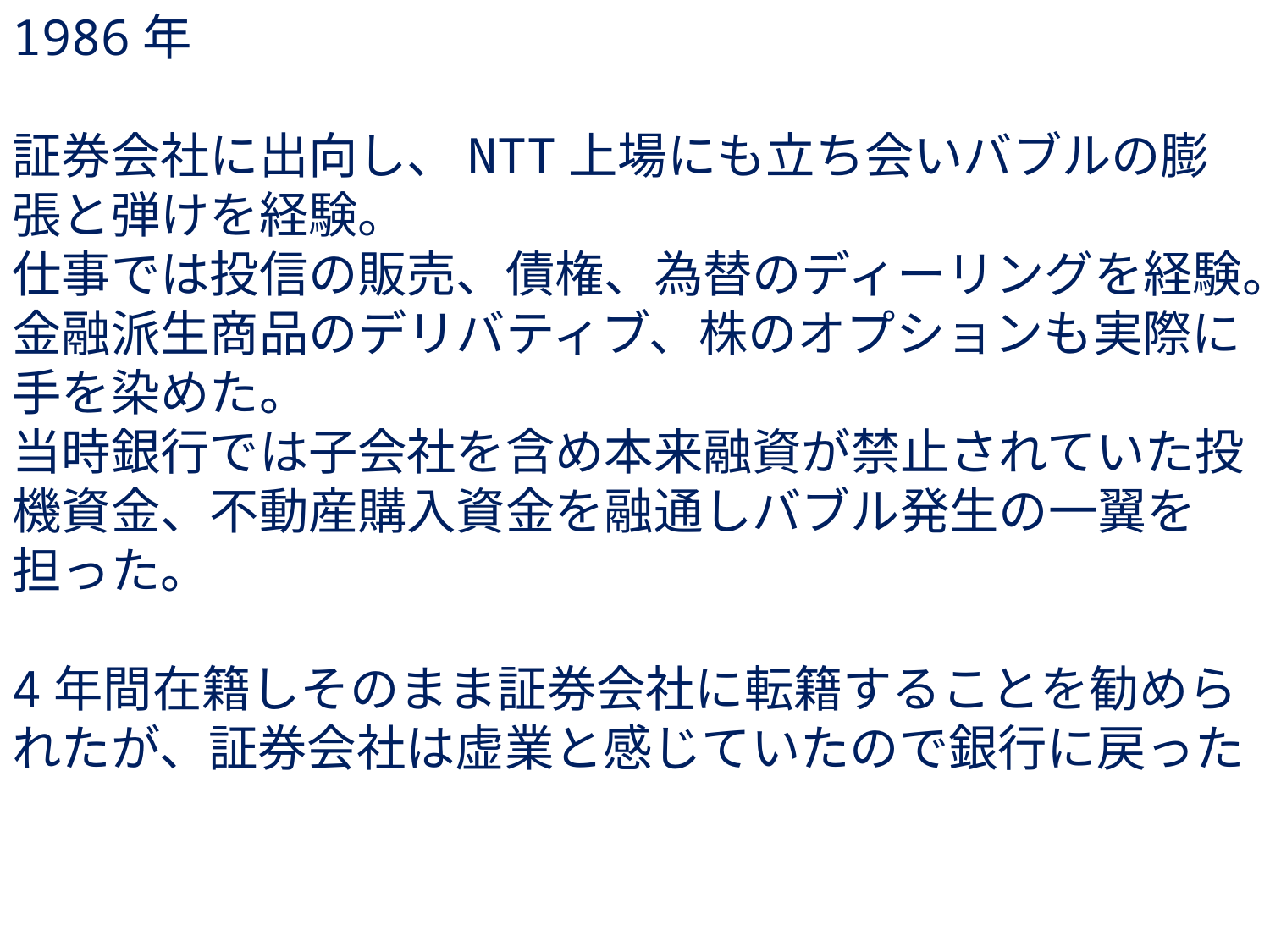

1986年

証券会社に出向し、NTT上場にも立ち会いバブルの膨張と弾けを経験。
仕事では投信の販売、債権、為替のディーリングを経験。
金融派生商品のデリバティブ、株のオプションも実際に手を染めた。
当時銀行では子会社を含め本来融資が禁止されていた投機資金、不動産購入資金を融通しバブル発生の一翼を担った。

4年間在籍しそのまま証券会社に転籍することを勧められたが、証券会社は虚業と感じていたので銀行に戻った